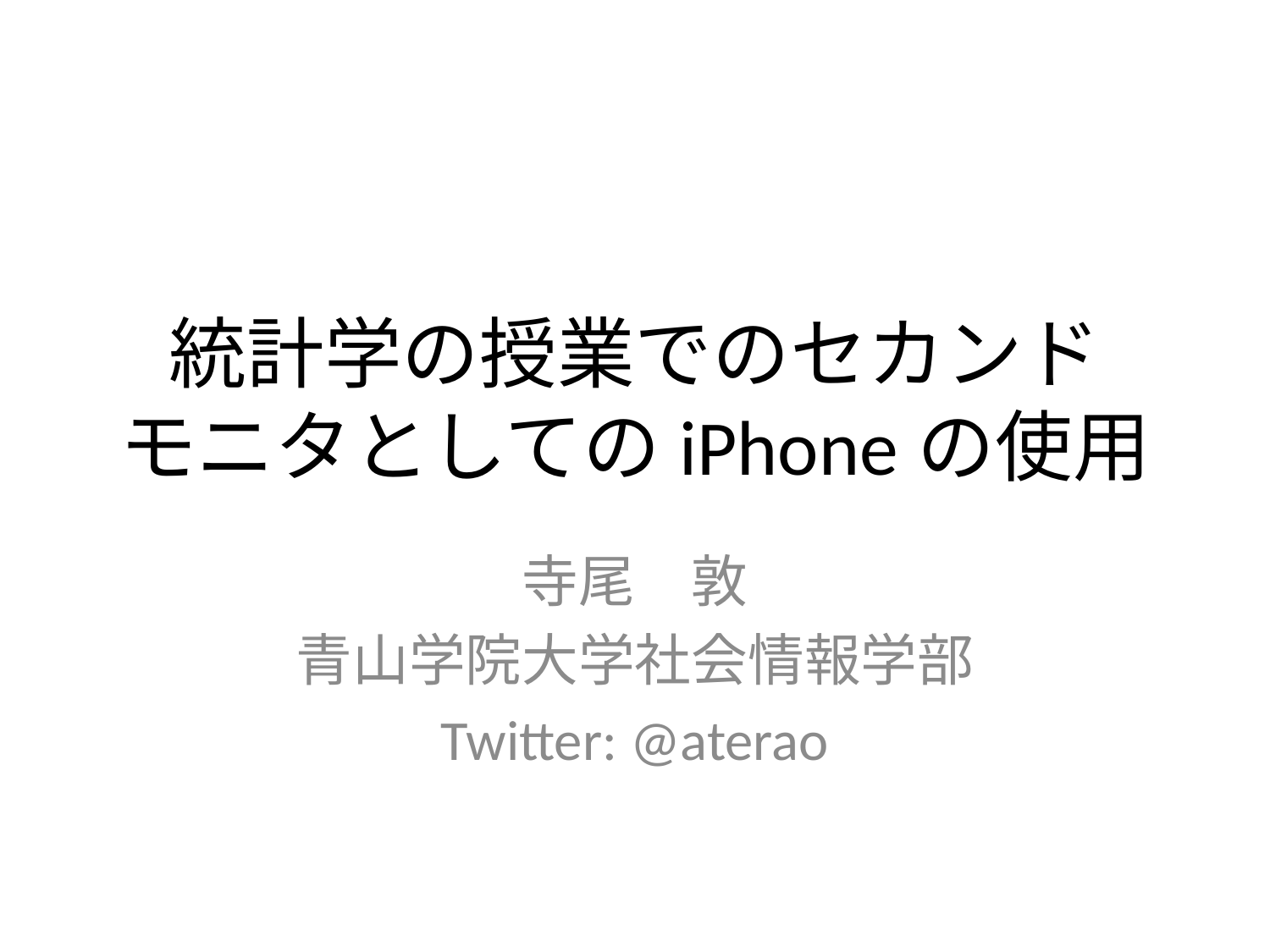

# 統計学の授業でのセカンド モニタとしてのiPhoneの使用
寺尾　敦
青山学院大学社会情報学部
Twitter: @aterao